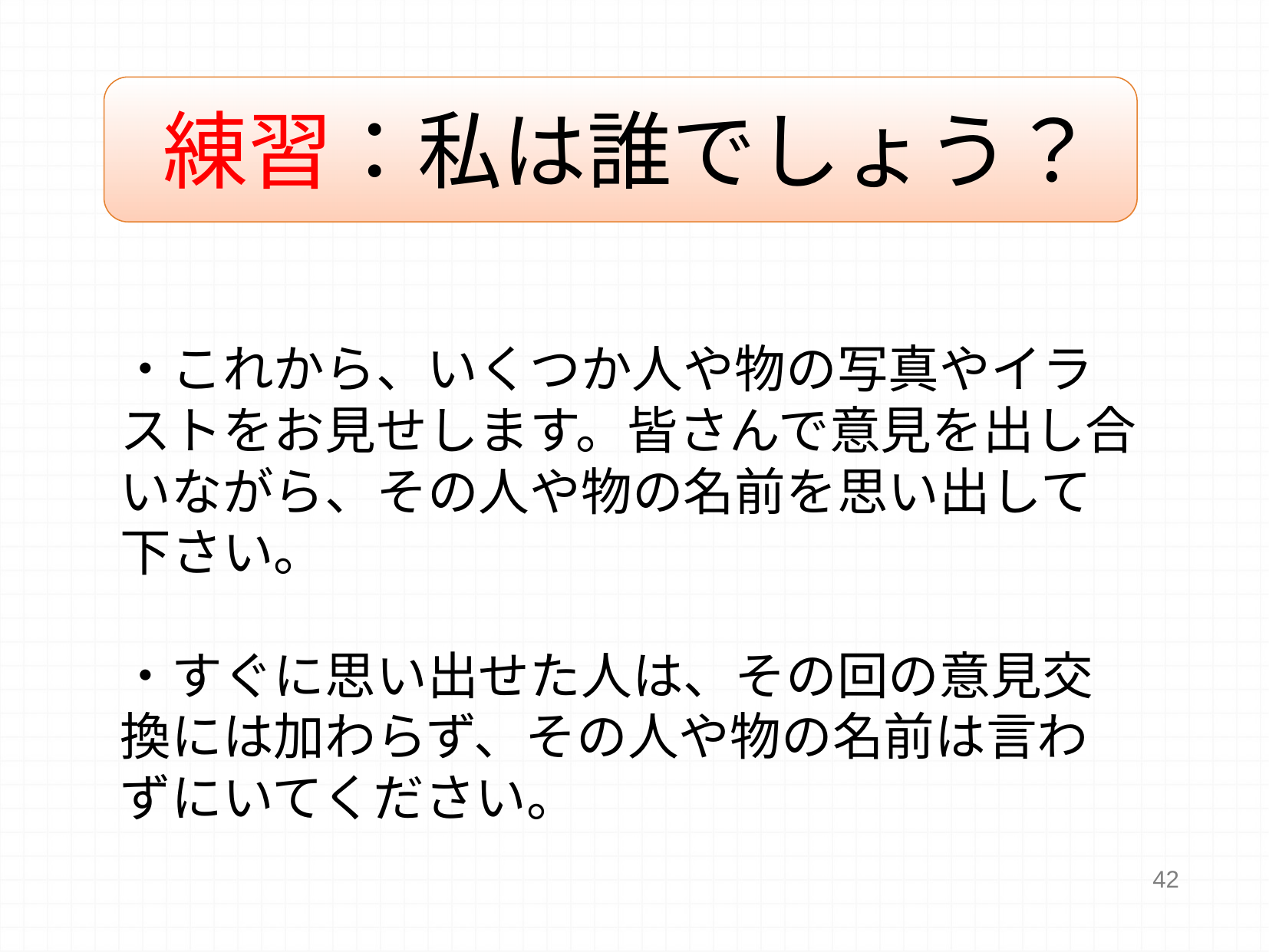

練習：私は誰でしょう？

・これから、いくつか人や物の写真やイラストをお見せします。皆さんで意見を出し合いながら、その人や物の名前を思い出して下さい。

・すぐに思い出せた人は、その回の意見交換には加わらず、その人や物の名前は言わずにいてください。
42